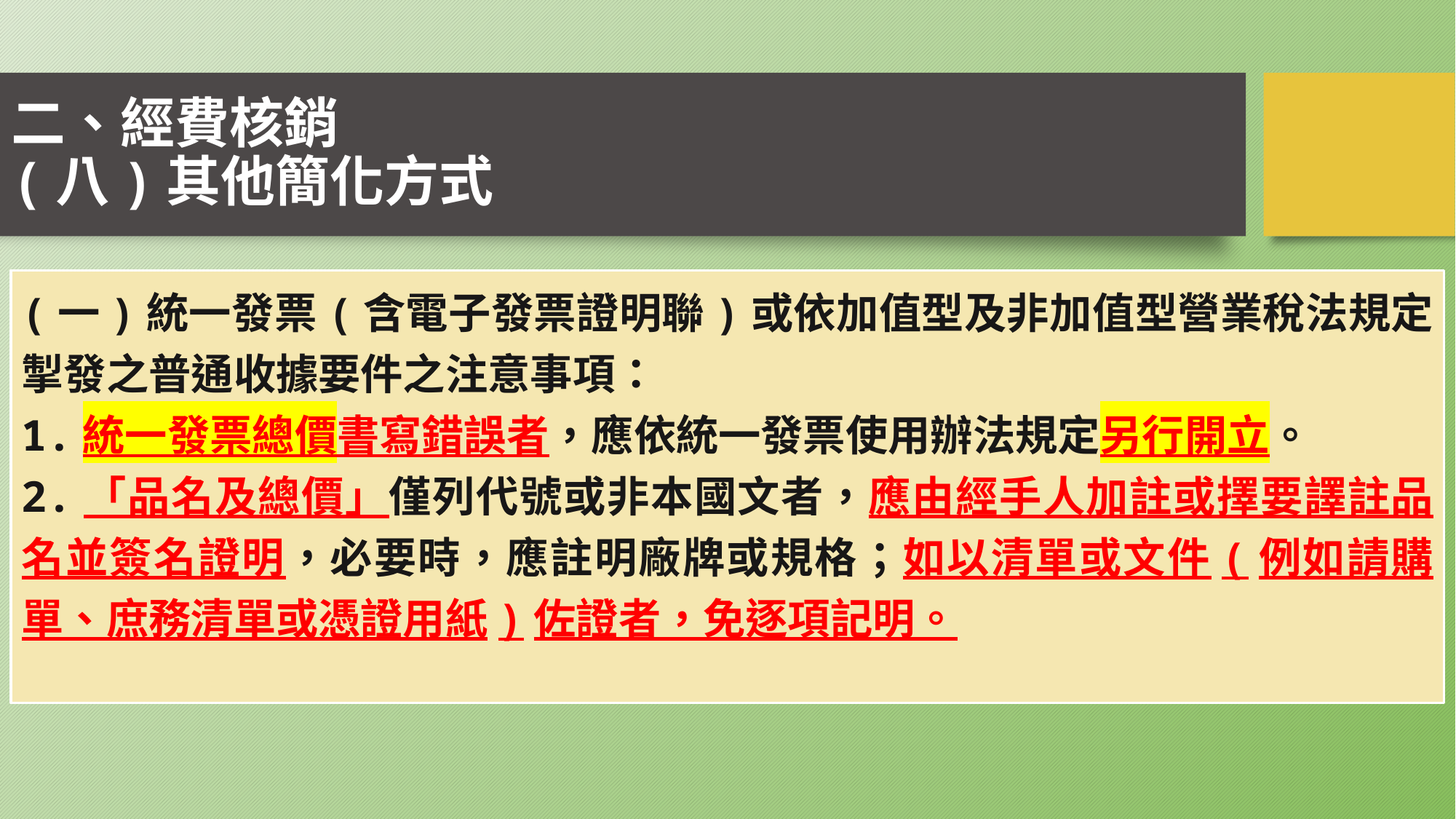

# 二、經費核銷 (八)其他簡化方式
(一)統一發票(含電子發票證明聯)或依加值型及非加值型營業稅法規定掣發之普通收據要件之注意事項：
1.統一發票總價書寫錯誤者，應依統一發票使用辦法規定另行開立。
2.「品名及總價」僅列代號或非本國文者，應由經手人加註或擇要譯註品名並簽名證明，必要時，應註明廠牌或規格；如以清單或文件(例如請購單、庶務清單或憑證用紙)佐證者，免逐項記明。